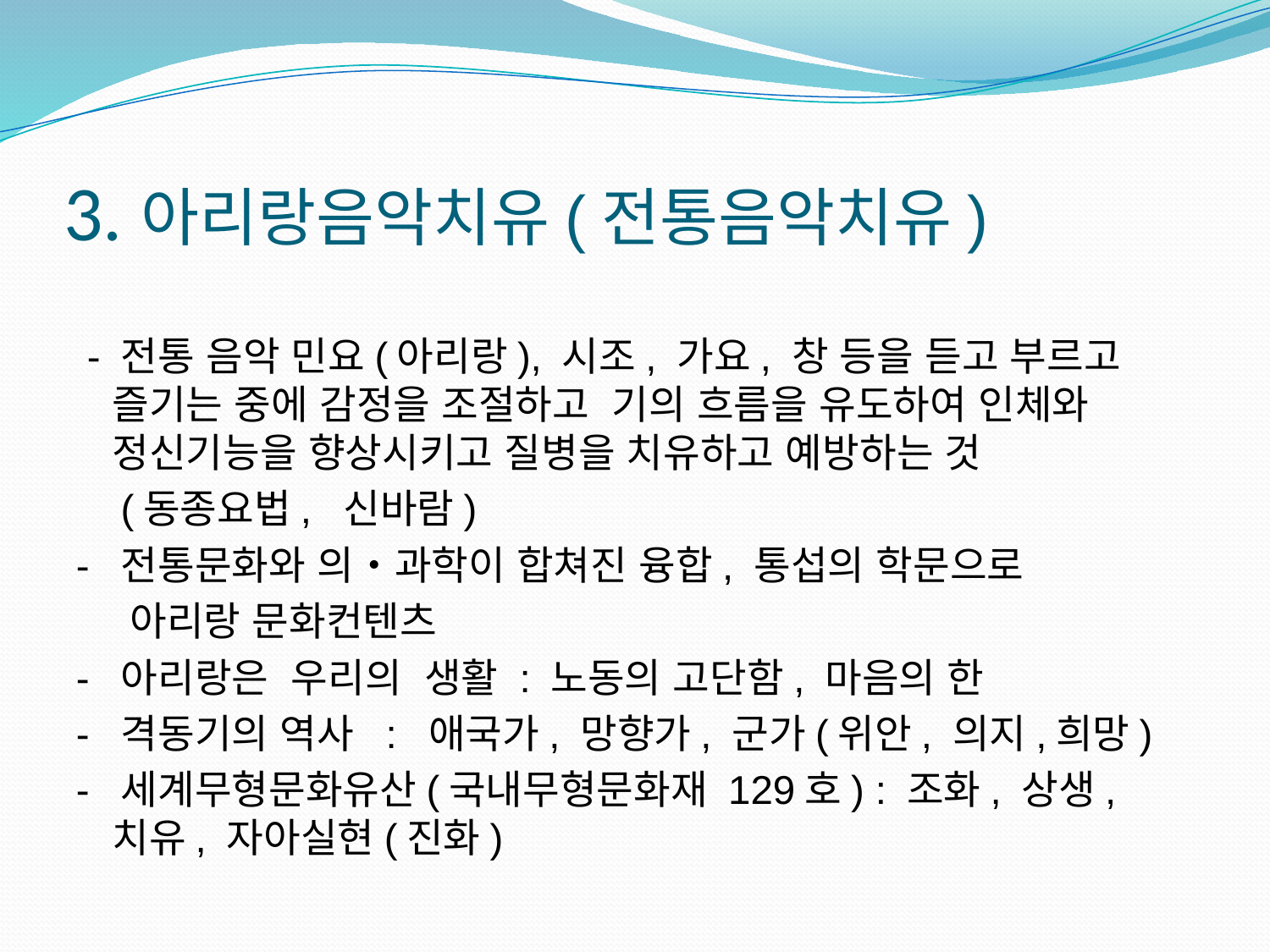

# 3.아리랑음악치유(전통음악치유)

 - 전통 음악 민요(아리랑), 시조, 가요, 창 등을 듣고 부르고 즐기는 중에 감정을 조절하고  기의 흐름을 유도하여 인체와 정신기능을 향상시키고 질병을 치유하고 예방하는 것
    (동종요법,  신바람)
-  전통문화와 의‧과학이 합쳐진 융합, 통섭의 학문으로
    아리랑 문화컨텐츠
-  아리랑은  우리의  생활 : 노동의 고단함, 마음의 한
-  격동기의 역사  :  애국가, 망향가, 군가(위안, 의지,희망)
-  세계무형문화유산(국내무형문화재 129호) : 조화, 상생, 치유, 자아실현(진화)